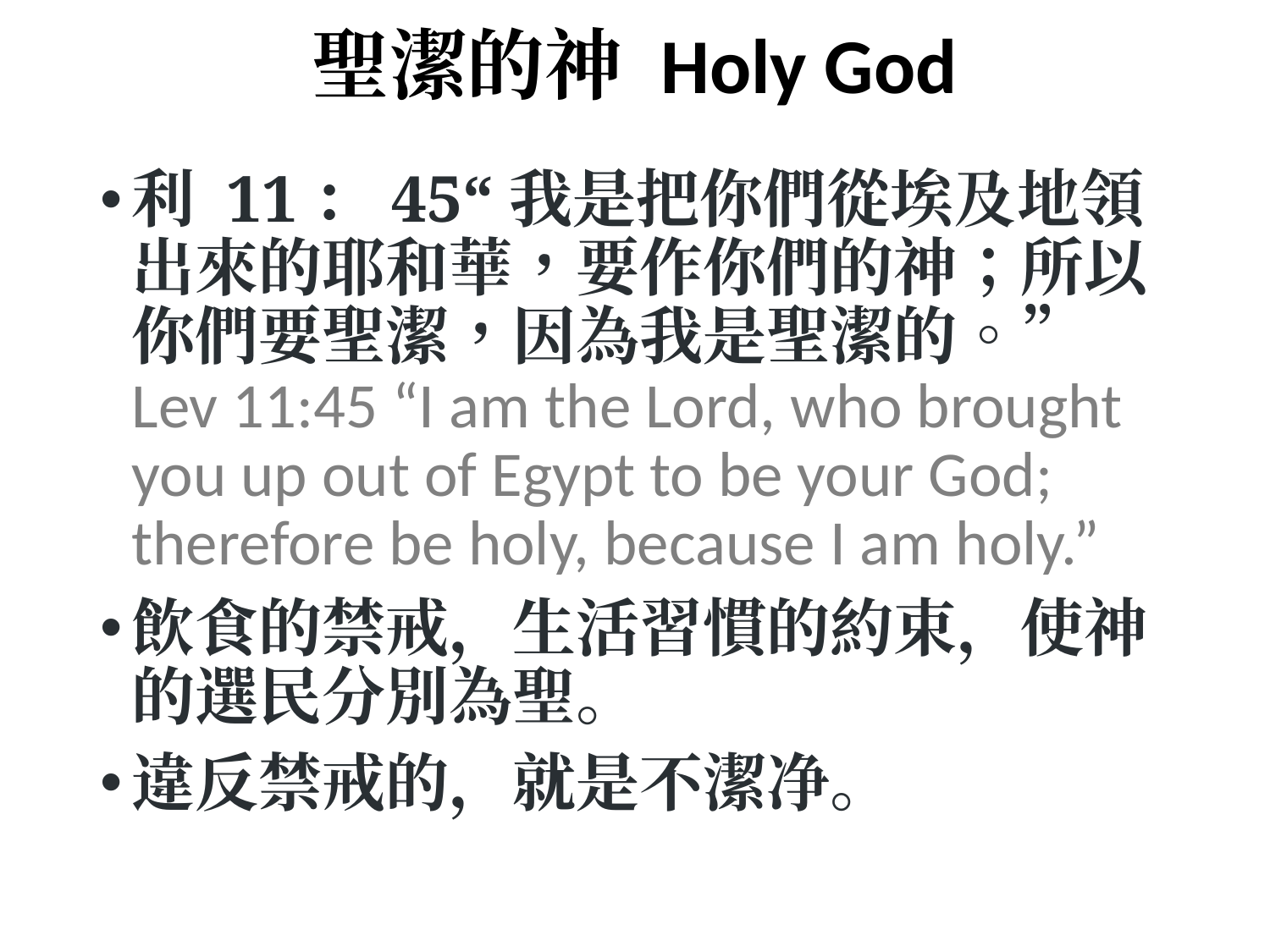

# 聖潔的神 Holy God
利 11：45“我是把你們從埃及地領出來的耶和華，要作你們的神；所以你們要聖潔，因為我是聖潔的。”
Lev 11:45 “I am the Lord, who brought you up out of Egypt to be your God; therefore be holy, because I am holy.”
飲食的禁戒，生活習慣的約束，使神的選民分別為聖。
違反禁戒的，就是不潔净。